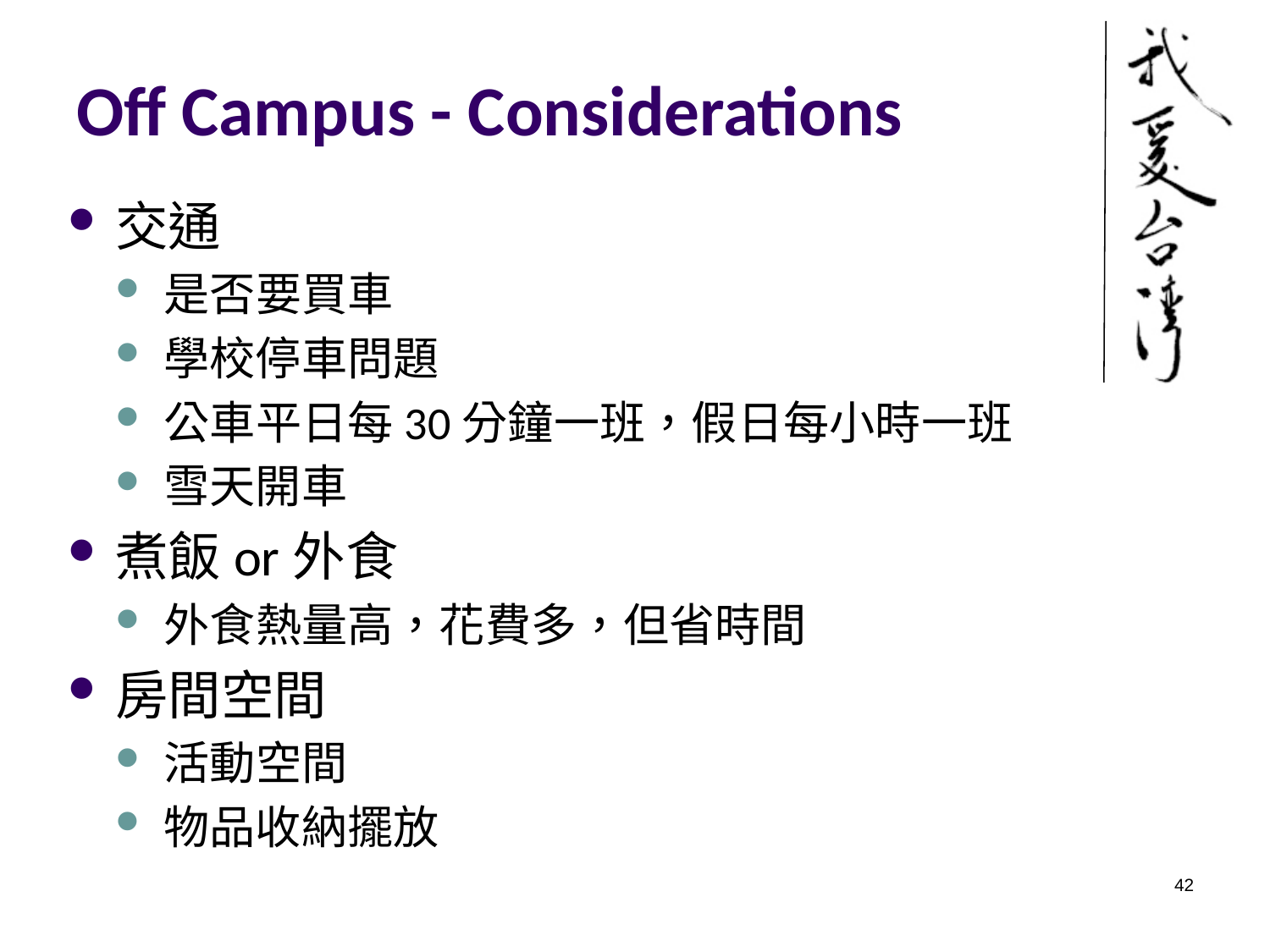

# Off Campus - Considerations
交通
是否要買車
學校停車問題
公車平日每30分鐘一班，假日每小時一班
雪天開車
煮飯or外食
外食熱量高，花費多，但省時間
房間空間
活動空間
物品收納擺放

42